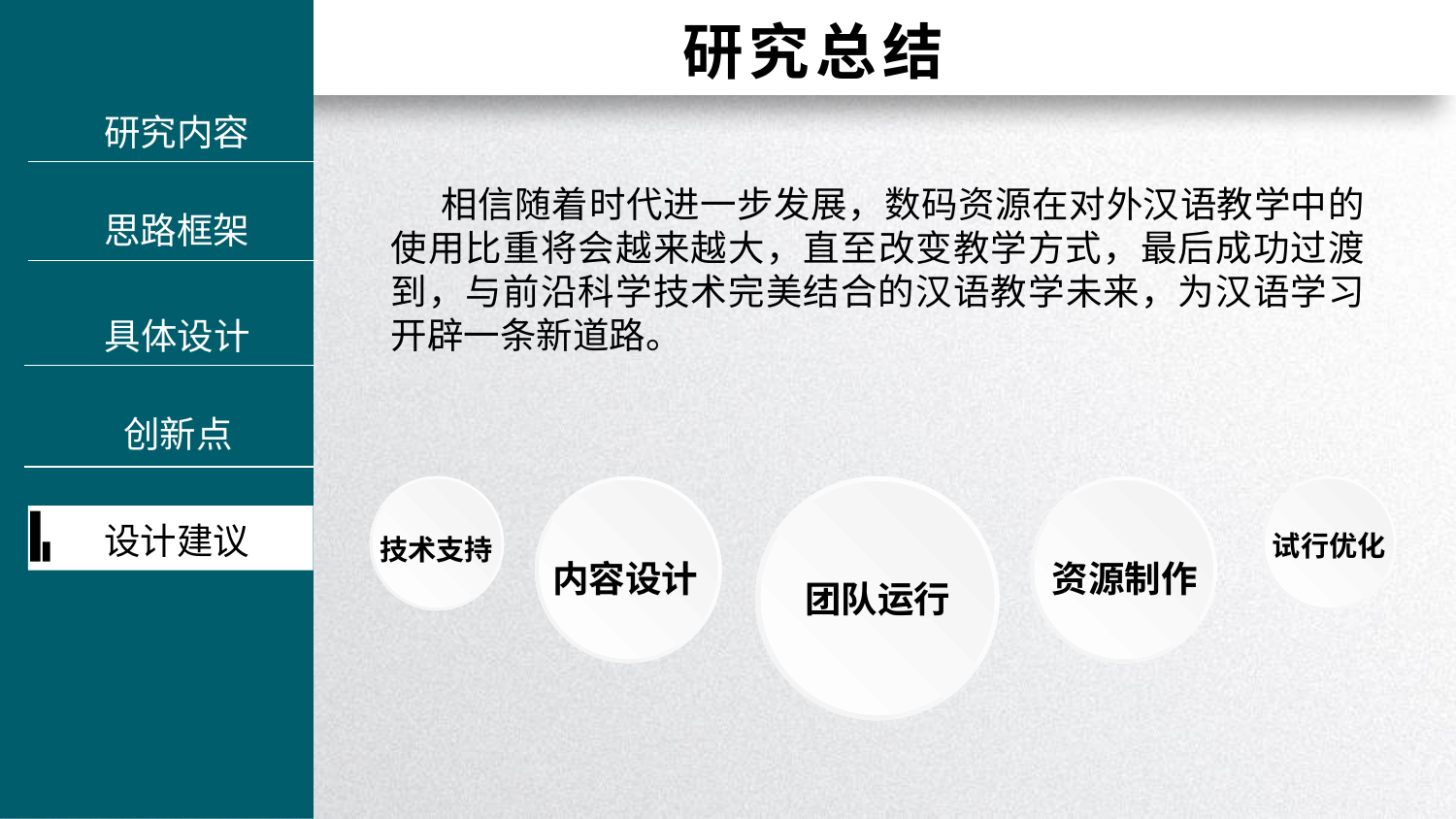

研究总结
研究内容
     相信随着时代进一步发展，数码资源在对外汉语教学中的使用比重将会越来越大，直至改变教学方式，最后成功过渡到，与前沿科学技术完美结合的汉语教学未来，为汉语学习开辟一条新道路。
思路框架
具体设计
创新点

设计建议

试行优化
技术支持

内容设计
资源制作
团队运行